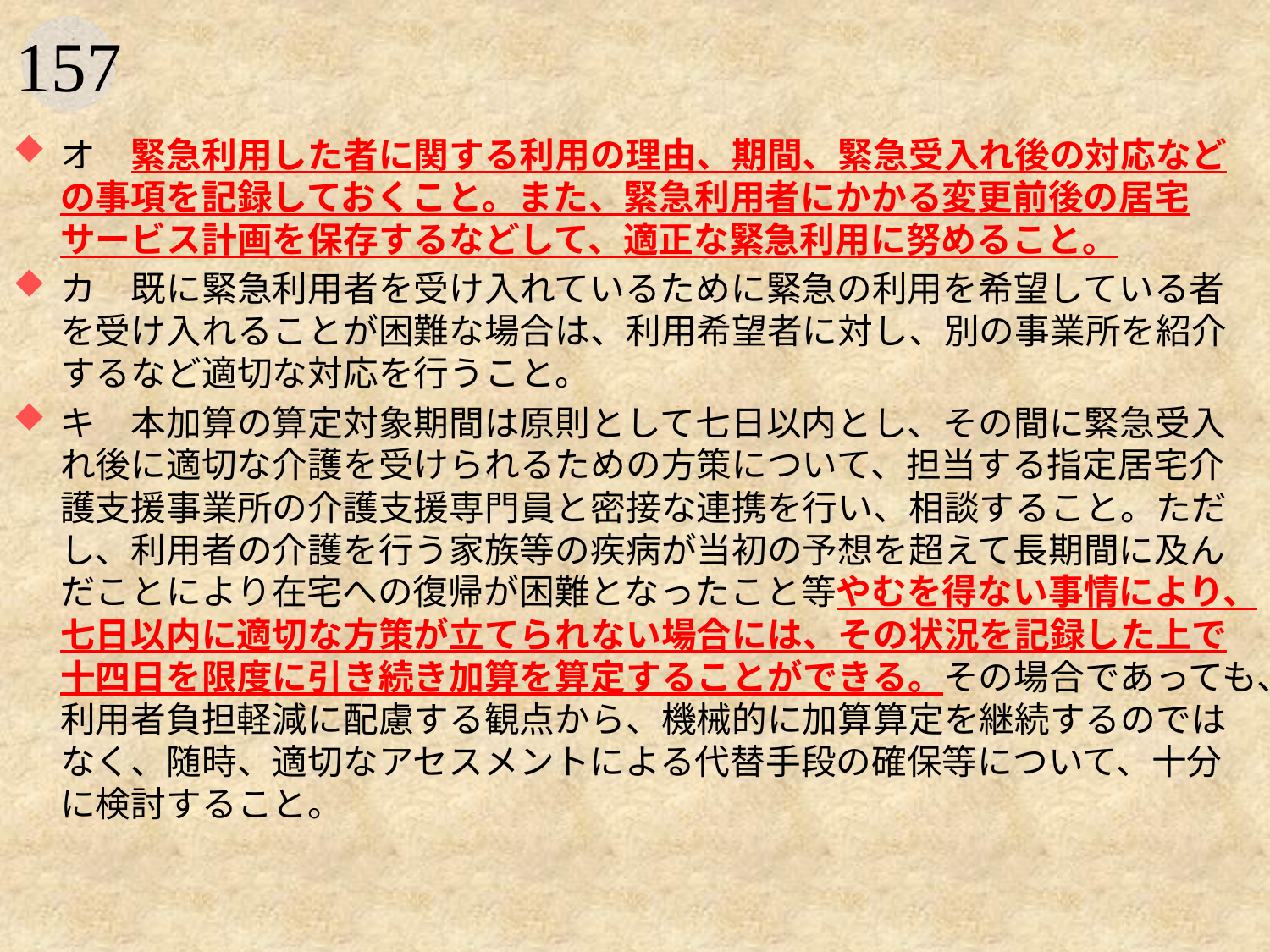

#
オ　緊急利用した者に関する利用の理由、期間、緊急受入れ後の対応などの事項を記録しておくこと。また、緊急利用者にかかる変更前後の居宅サービス計画を保存するなどして、適正な緊急利用に努めること。
カ　既に緊急利用者を受け入れているために緊急の利用を希望している者を受け入れることが困難な場合は、利用希望者に対し、別の事業所を紹介するなど適切な対応を行うこと。
キ　本加算の算定対象期間は原則として七日以内とし、その間に緊急受入れ後に適切な介護を受けられるための方策について、担当する指定居宅介護支援事業所の介護支援専門員と密接な連携を行い、相談すること。ただし、利用者の介護を行う家族等の疾病が当初の予想を超えて長期間に及んだことにより在宅への復帰が困難となったこと等やむを得ない事情により、七日以内に適切な方策が立てられない場合には、その状況を記録した上で十四日を限度に引き続き加算を算定することができる。その場合であっても、利用者負担軽減に配慮する観点から、機械的に加算算定を継続するのではなく、随時、適切なアセスメントによる代替手段の確保等について、十分に検討すること。